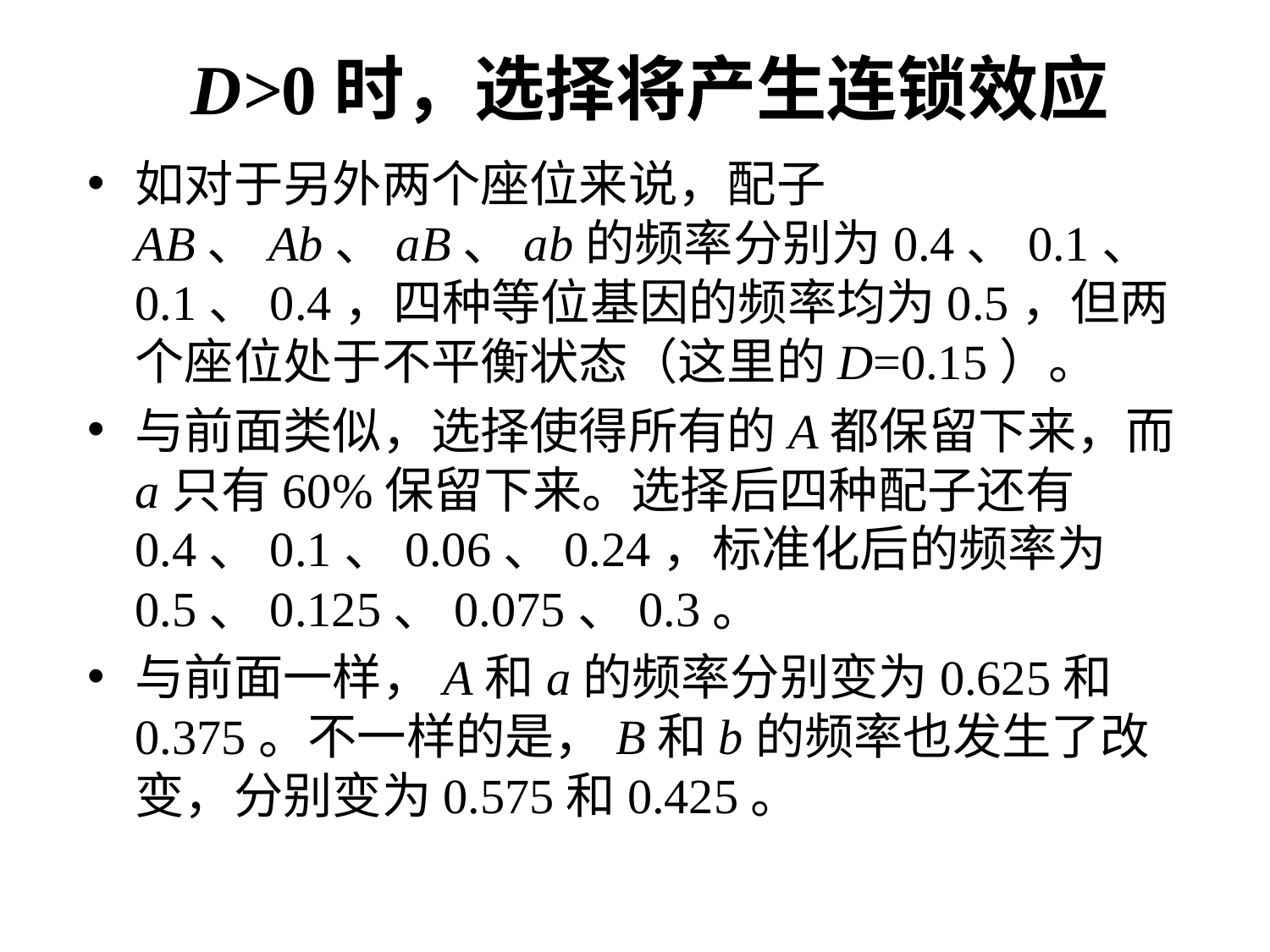

# D>0时，选择将产生连锁效应
如对于另外两个座位来说，配子AB、Ab、aB、ab的频率分别为0.4、0.1、0.1、0.4，四种等位基因的频率均为0.5，但两个座位处于不平衡状态（这里的D=0.15）。
与前面类似，选择使得所有的A都保留下来，而a只有60%保留下来。选择后四种配子还有0.4、0.1、0.06、0.24，标准化后的频率为0.5、0.125、0.075、0.3。
与前面一样，A和a的频率分别变为0.625和0.375。不一样的是，B和b的频率也发生了改变，分别变为0.575和0.425。